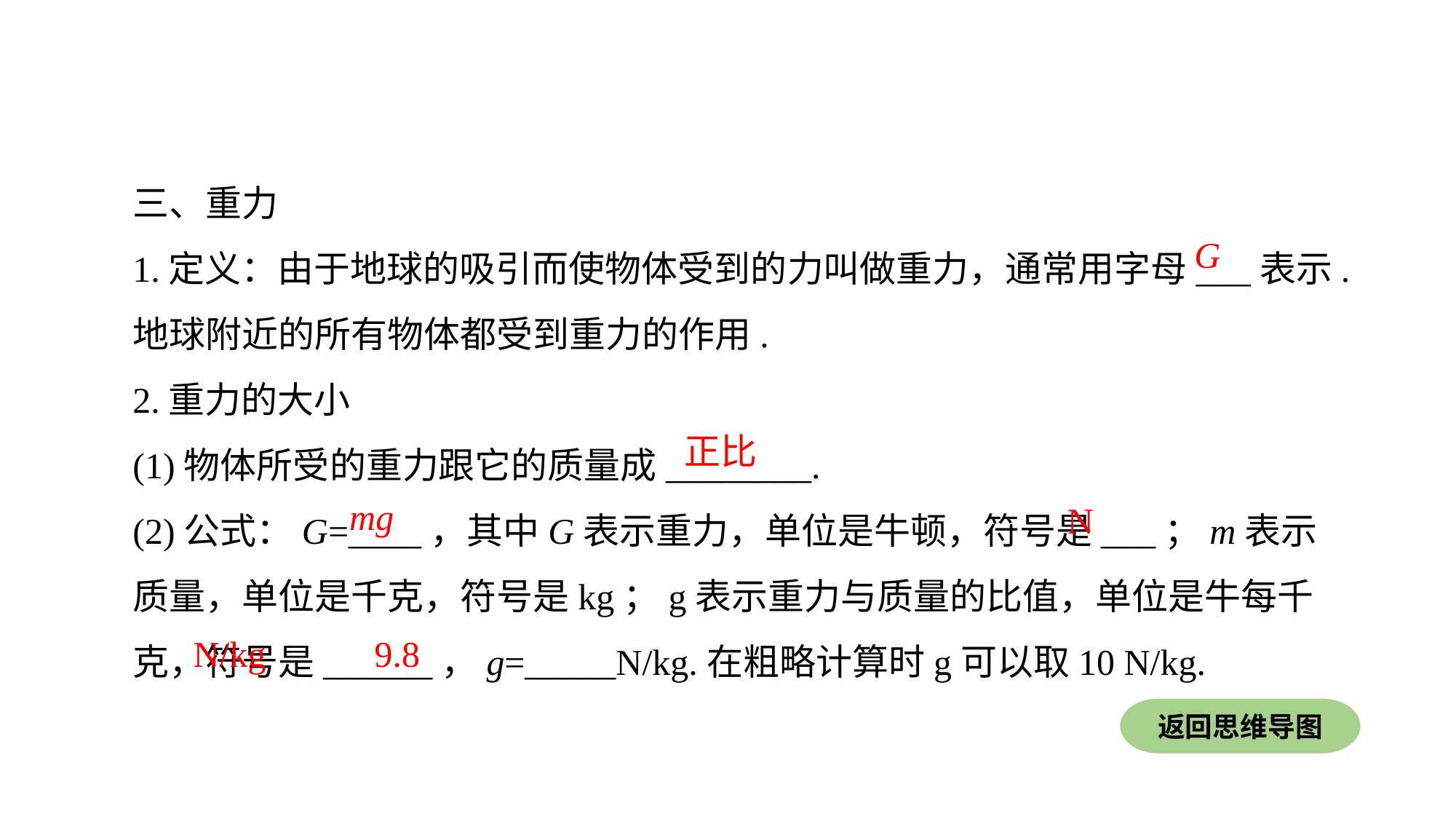

三、重力
1.定义：由于地球的吸引而使物体受到的力叫做重力，通常用字母___表示.地球附近的所有物体都受到重力的作用.
2.重力的大小
(1)物体所受的重力跟它的质量成________.
(2)公式：G=____，其中G表示重力，单位是牛顿，符号是___；m表示质量，单位是千克，符号是kg；g表示重力与质量的比值，单位是牛每千克，符号是______，g=_____N/kg.在粗略计算时g可以取10 N/kg.
G
正比

mg
N
N/kg
9.8
返回思维导图